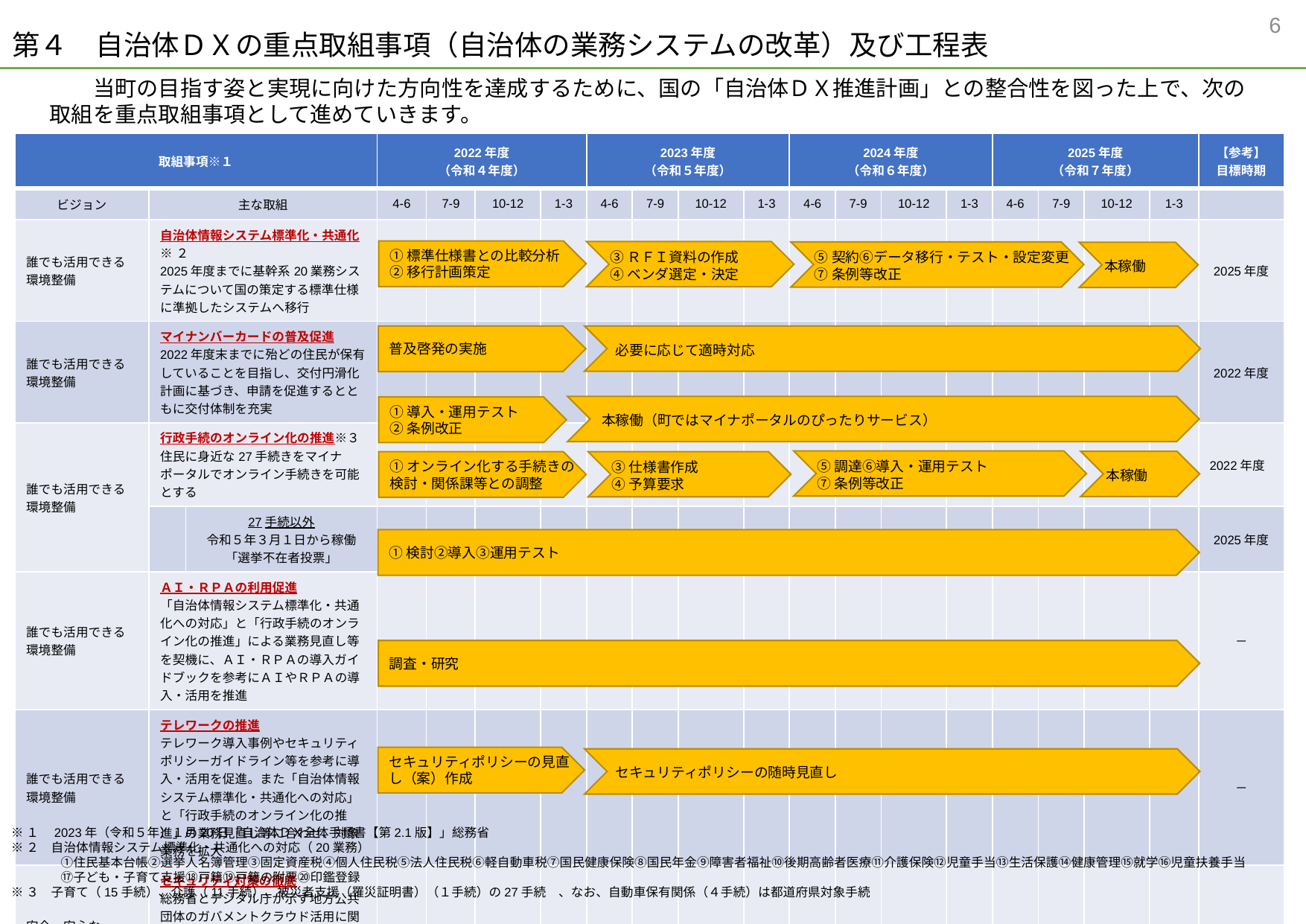

6
第４　自治体ＤＸの重点取組事項（自治体の業務システムの改革）及び工程表
　　当町の目指す姿と実現に向けた方向性を達成するために、国の「自治体ＤＸ推進計画」との整合性を図った上で、次の取組を重点取組事項として進めていきます。
| 取組事項※１ |  |  | 2022年度 （令和４年度） |  |  |  | 2023年度 （令和５年度） |  |  |  | 2024年度 （令和６年度） |  |  |  | 2025年度 （令和７年度） |  |  |  | 【参考】 目標時期 |
| --- | --- | --- | --- | --- | --- | --- | --- | --- | --- | --- | --- | --- | --- | --- | --- | --- | --- | --- | --- |
| ビジョン | 主な取組 |  | 4-6 | 7-9 | 10-12 | 1-3 | 4-6 | 7-9 | 10-12 | 1-3 | 4-6 | 7-9 | 10-12 | 1-3 | 4-6 | 7-9 | 10-12 | 1-3 |  |
| 誰でも活用できる 環境整備 | 自治体情報システム標準化・共通化 ※２ 2025年度までに基幹系20業務システムについて国の策定する標準仕様に準拠したシステムへ移行 |  |  |  |  |  |  |  |  |  |  |  |  |  |  |  |  |  | 2025年度 |
| 誰でも活用できる 環境整備 | マイナンバーカードの普及促進 2022年度末までに殆どの住民が保有していることを目指し、交付円滑化計画に基づき、申請を促進するとともに交付体制を充実 |  |  |  |  |  |  |  |  |  |  |  |  |  |  |  |  |  | 2022年度 |
| 誰でも活用できる 環境整備 | 行政手続のオンライン化の推進※３ 住民に身近な27手続きをマイナポータルでオンライン手続きを可能とする |  |  |  |  |  |  |  |  |  |  |  |  |  |  |  |  |  | 2022年度 |
|  |  | 27手続以外 令和５年３月１日から稼働 「選挙不在者投票」 |  |  |  |  |  |  |  |  |  |  |  |  |  |  |  |  | 2025年度 |
| 誰でも活用できる 環境整備 | ＡＩ・ＲＰＡの利用促進 「自治体情報システム標準化・共通化への対応」と「行政手続のオンライン化の推進」による業務見直し等を契機に、ＡＩ・ＲＰＡの導入ガイドブックを参考にＡＩやＲＰＡの導入・活用を推進 |  |  |  |  |  |  |  |  |  |  |  |  |  |  |  |  |  | ─ |
| 誰でも活用できる 環境整備 | テレワークの推進 テレワーク導入事例やセキュリティポリシーガイドライン等を参考に導入・活用を促進。また「自治体情報システム標準化・共通化への対応」と「行政手続のオンライン化の推進」の業務見直し等に合わせ、対象業務を拡大 |  |  |  |  |  |  |  |  |  |  |  |  |  |  |  |  |  | ─ |
| 安全・安心な 環境整備 | セキュリティ対策の徹底 総務省とデジタル庁が示す地方公共団体のガバメントクラウド活用に関するセキュリティ対策の方針を踏まえ、ガバメントクラウドの活用に向けて、情報セキュリティ対策の徹底に取り組む |  |  |  |  |  |  |  |  |  |  |  |  |  |  |  |  |  | ─ |

①標準仕様書との比較分析
②移行計画策定
③ＲＦＩ資料の作成
④ベンダ選定・決定
⑤契約⑥データ移行・テスト・設定変更
⑦条例等改正
本稼働

普及啓発の実施
必要に応じて適時対応

①導入・運用テスト
②条例改正
本稼働（町ではマイナポータルのぴったりサービス）

⑤調達⑥導入・運用テスト
⑦条例等改正
①オンライン化する手続きの検討・関係課等との調整
本稼働
③仕様書作成
④予算要求

①検討②導入③運用テスト

調査・研究

セキュリティポリシーの見直し（案）作成
セキュリティポリシーの随時見直し
※１　2023年（令和５年）１月20日「自治体ＤＸ全体手順書【第2.1版】」総務省
※２　自治体情報システム標準化・共通化への対応（20業務）
　　　　①住民基本台帳②選挙人名簿管理③固定資産税④個人住民税⑤法人住民税⑥軽自動車税⑦国民健康保険⑧国民年金⑨障害者福祉⑩後期高齢者医療⑪介護保険⑫児童手当⑬生活保護⑭健康管理⑮就学⑯児童扶養手当
　　　　⑰子ども・子育て支援⑱戸籍⑲戸籍の附票⑳印鑑登録
※３　子育て（15手続）、介護（11手続）、被災者支援（罹災証明書）（１手続）の27手続　、なお、自動車保有関係（４手続）は都道府県対象手続